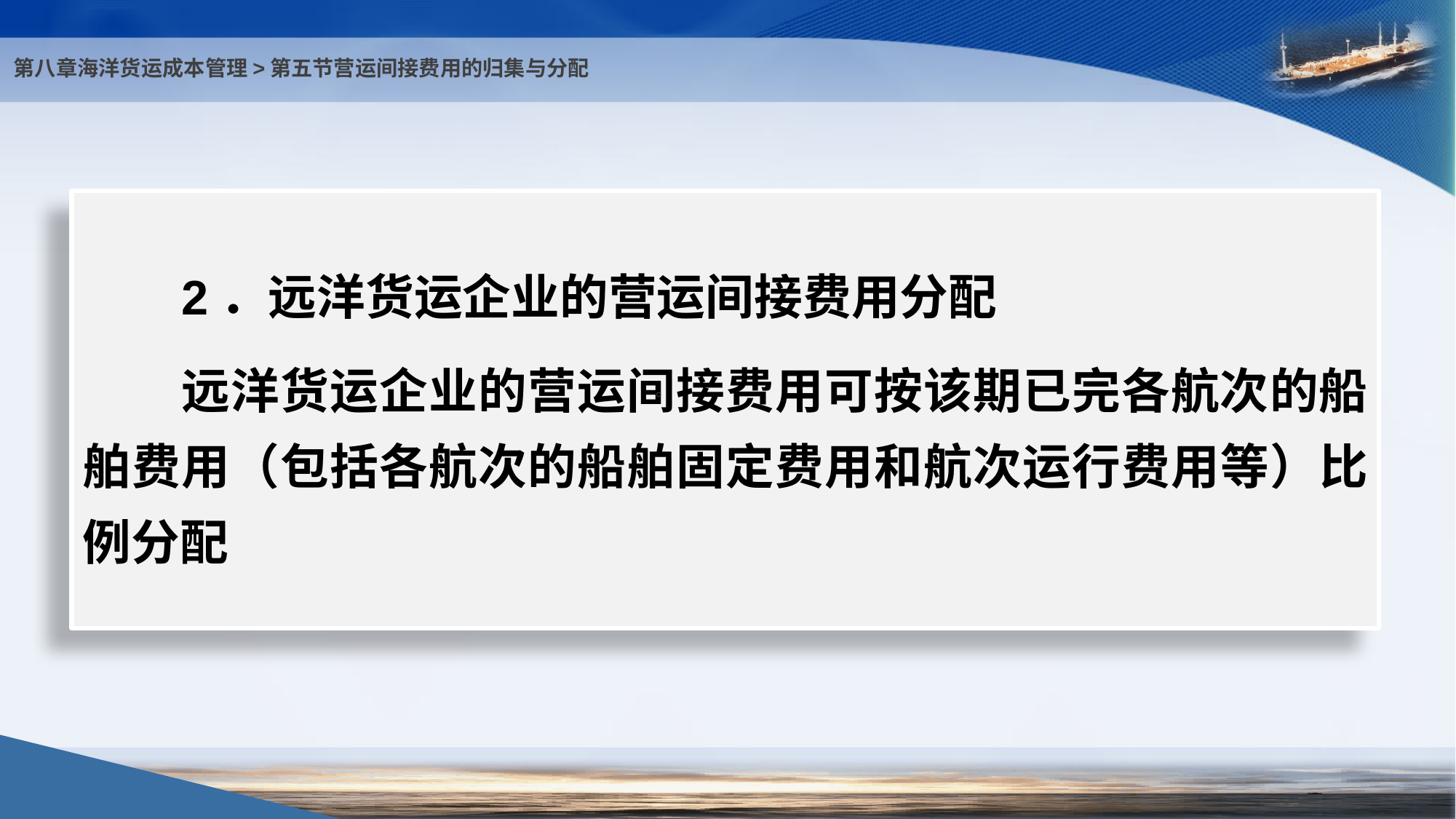

第八章海洋货运成本管理>第五节营运间接费用的归集与分配
#
2．远洋货运企业的营运间接费用分配
远洋货运企业的营运间接费用可按该期已完各航次的船舶费用（包括各航次的船舶固定费用和航次运行费用等）比例分配
。